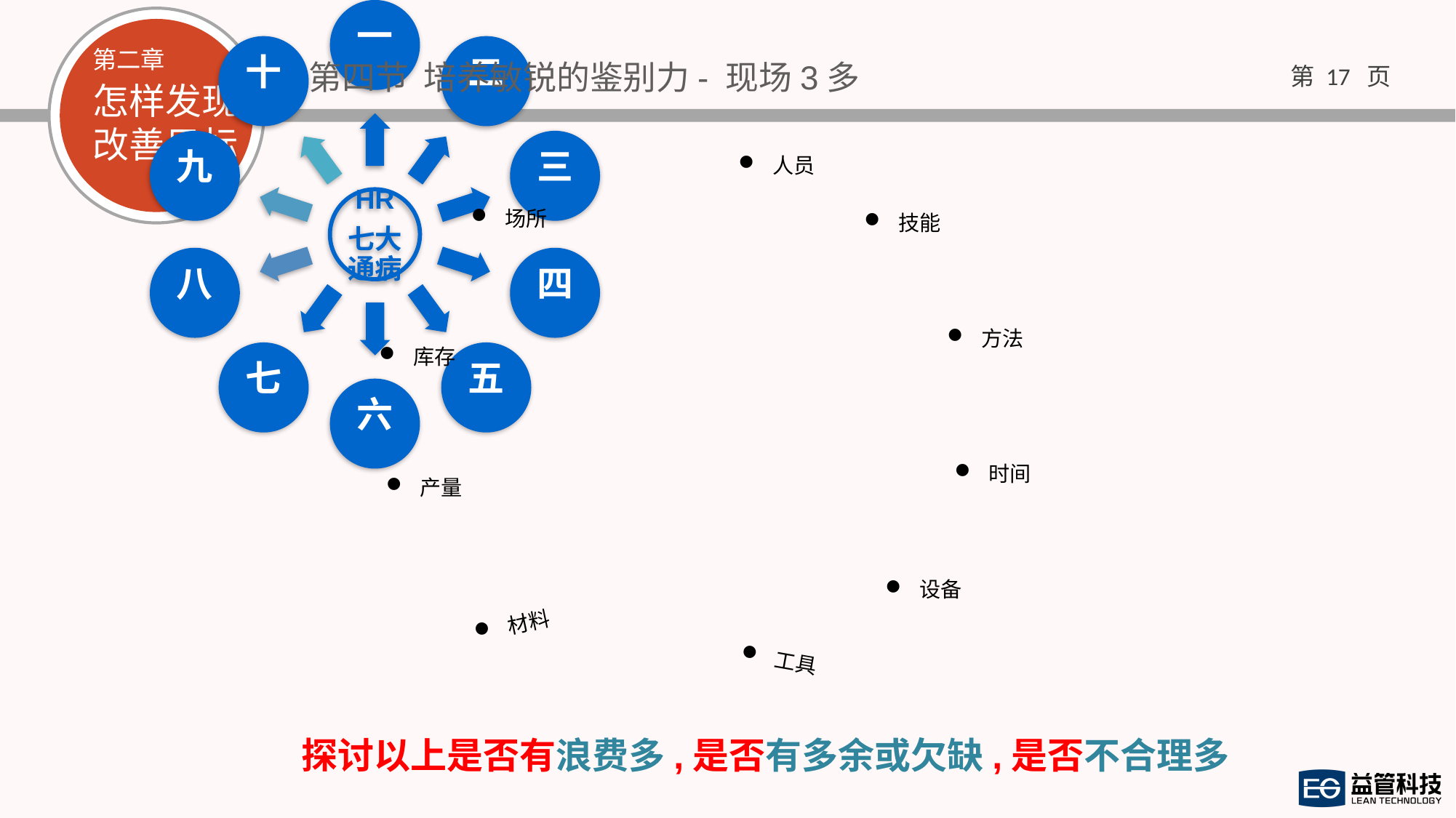

第四节  培养敏锐的鉴别力- 现场3多
人员
HR
七大通病

一

二

三

四

五

六

七

八

九

十
场所
技能
方法
库存
时间
产量
设备
材料
工具
探讨以上是否有浪费多,是否有多余或欠缺,是否不合理多